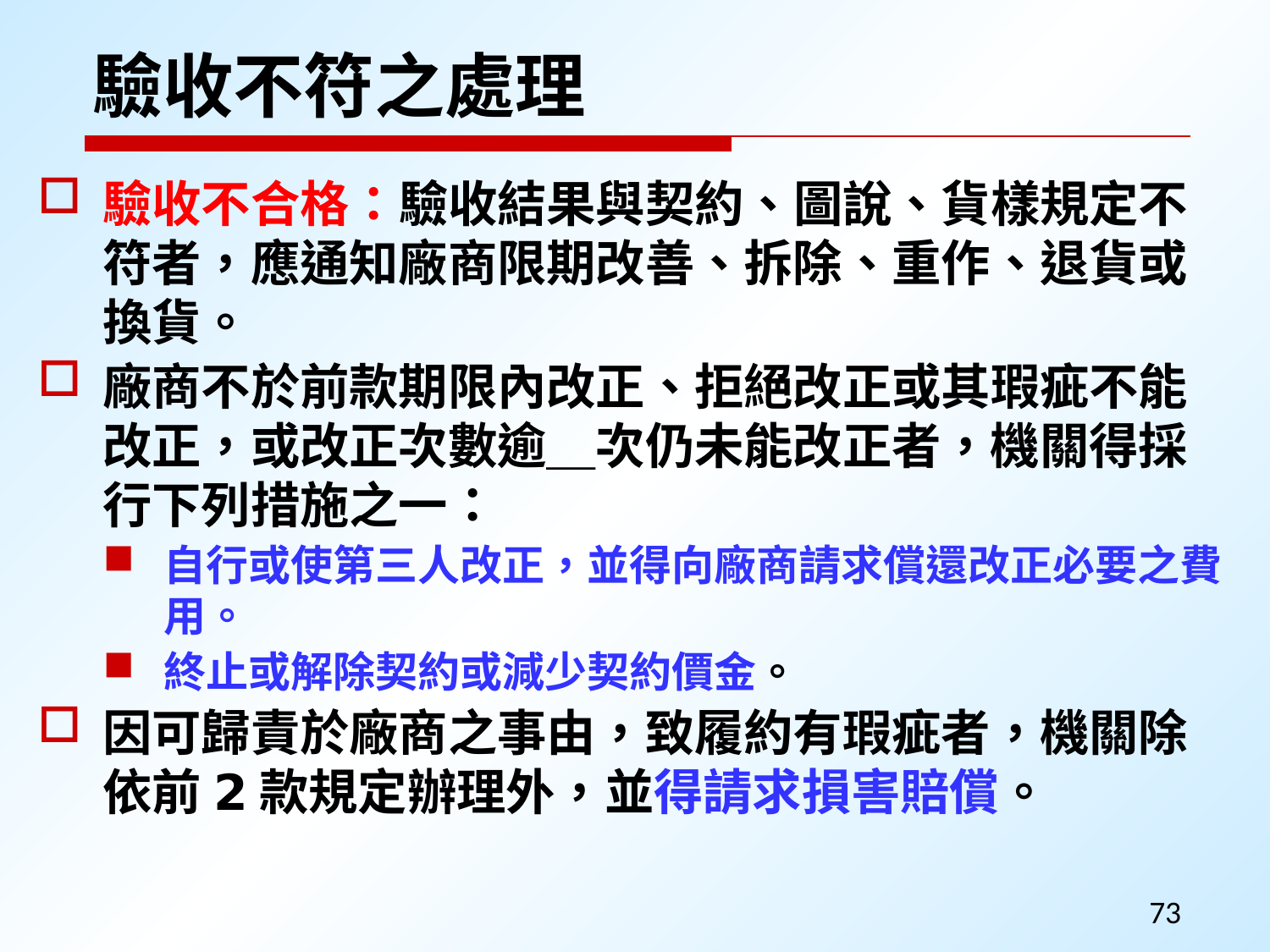

驗收不符之處理
驗收不合格：驗收結果與契約、圖說、貨樣規定不符者，應通知廠商限期改善、拆除、重作、退貨或換貨。
廠商不於前款期限內改正、拒絕改正或其瑕疵不能改正，或改正次數逾＿次仍未能改正者，機關得採行下列措施之一：
自行或使第三人改正，並得向廠商請求償還改正必要之費用。
終止或解除契約或減少契約價金。
因可歸責於廠商之事由，致履約有瑕疵者，機關除依前2款規定辦理外，並得請求損害賠償。